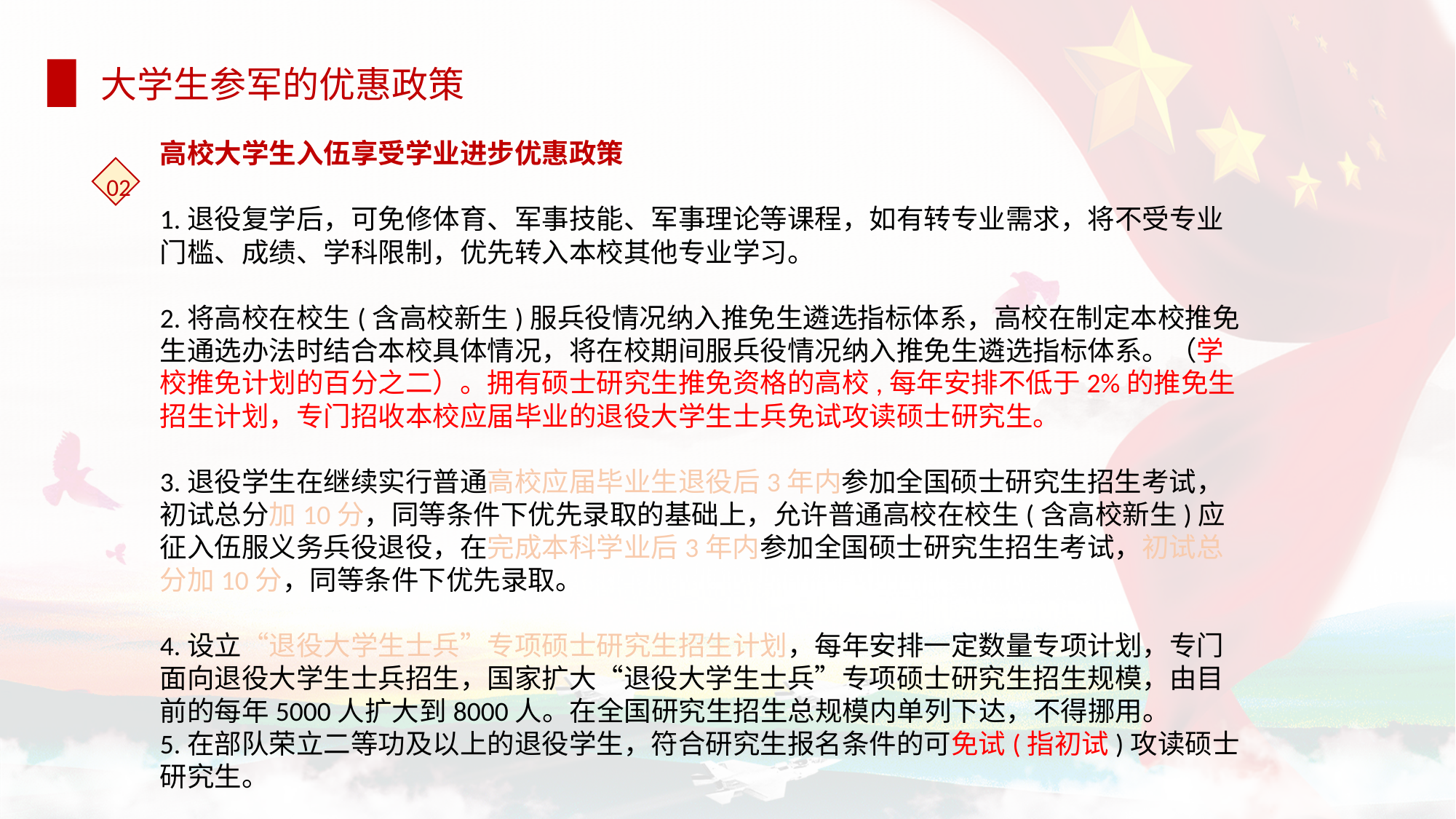

大学生参军的优惠政策

高校大学生入伍享受学业进步优惠政策

1.退役复学后，可免修体育、军事技能、军事理论等课程，如有转专业需求，将不受专业门槛、成绩、学科限制，优先转入本校其他专业学习。

2.将高校在校生(含高校新生)服兵役情况纳入推免生遴选指标体系，高校在制定本校推免生通选办法时结合本校具体情况，将在校期间服兵役情况纳入推免生遴选指标体系。（学校推免计划的百分之二）。拥有硕士研究生推免资格的高校,每年安排不低于2%的推免生招生计划，专门招收本校应届毕业的退役大学生士兵免试攻读硕士研究生。

3.退役学生在继续实行普通高校应届毕业生退役后3年内参加全国硕士研究生招生考试，初试总分加10分，同等条件下优先录取的基础上，允许普通高校在校生(含高校新生)应征入伍服义务兵役退役，在完成本科学业后3年内参加全国硕士研究生招生考试，初试总分加10分，同等条件下优先录取。

4.设立“退役大学生士兵”专项硕士研究生招生计划，每年安排一定数量专项计划，专门面向退役大学生士兵招生，国家扩大“退役大学生士兵”专项硕士研究生招生规模，由目前的每年5000人扩大到8000人。在全国研究生招生总规模内单列下达，不得挪用。
5.在部队荣立二等功及以上的退役学生，符合研究生报名条件的可免试(指初试)攻读硕士研究生。

02